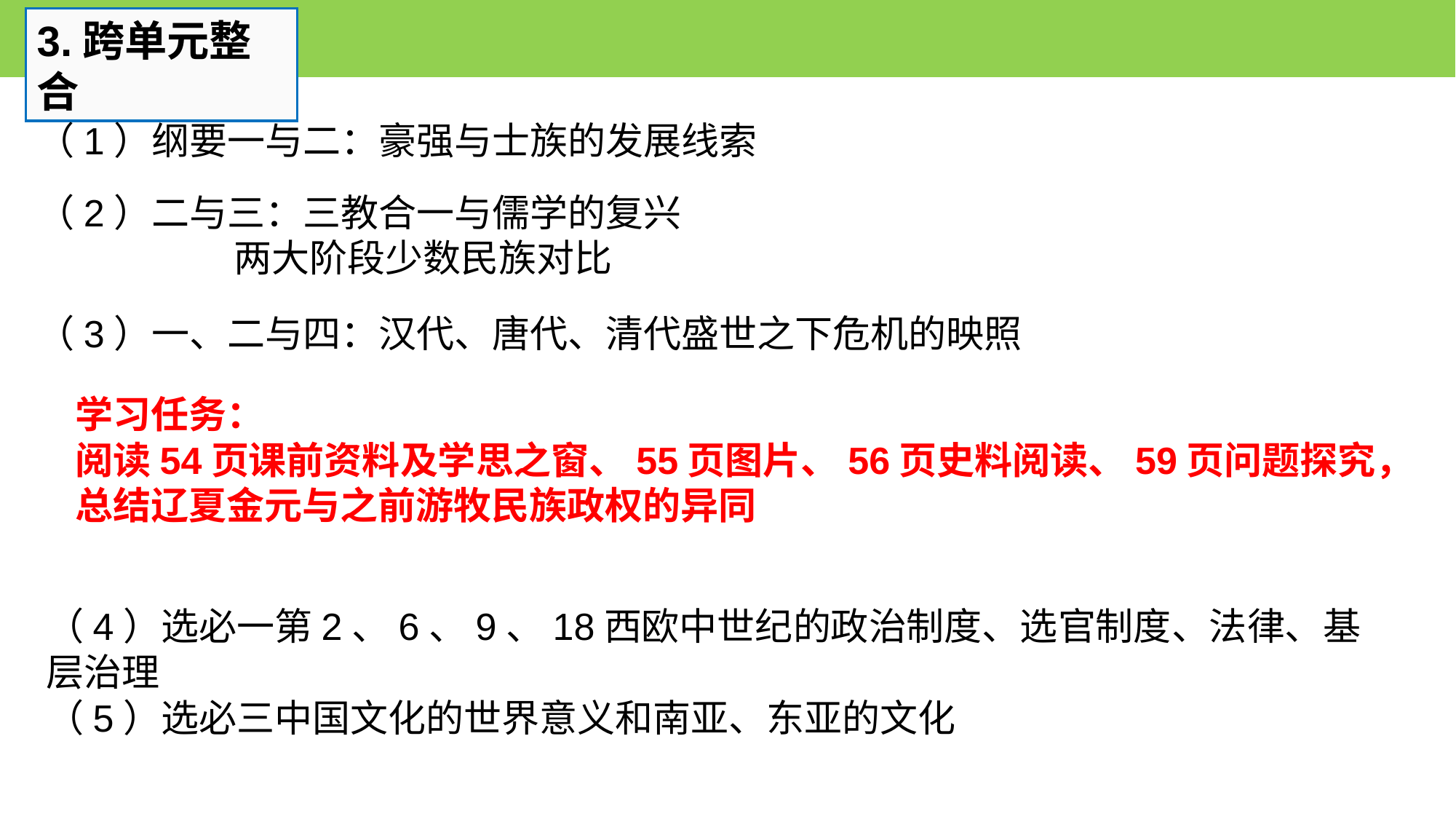

3.跨单元整合
（1）纲要一与二：豪强与士族的发展线索
（2）二与三：三教合一与儒学的复兴
                      两大阶段少数民族对比
（3）一、二与四：汉代、唐代、清代盛世之下危机的映照
学习任务：
阅读54页课前资料及学思之窗、55页图片、56页史料阅读、59页问题探究，
总结辽夏金元与之前游牧民族政权的异同
（4）选必一第2、6、9、18西欧中世纪的政治制度、选官制度、法律、基层治理
（5）选必三中国文化的世界意义和南亚、东亚的文化